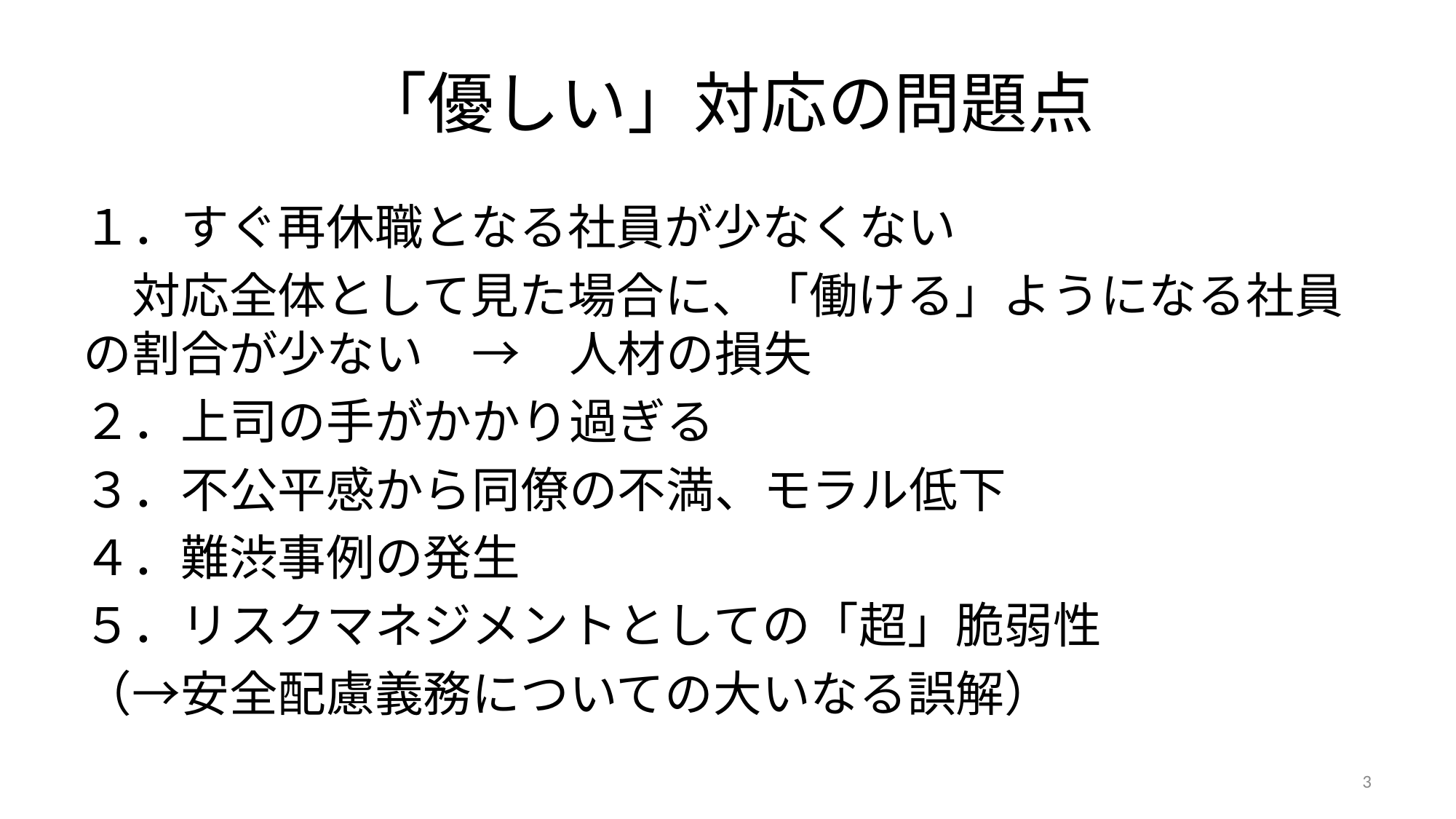

# 「優しい」対応の問題点
１．すぐ再休職となる社員が少なくない
　対応全体として見た場合に、「働ける」ようになる社員の割合が少ない　→　人材の損失
２．上司の手がかかり過ぎる
３．不公平感から同僚の不満、モラル低下
４．難渋事例の発生
５．リスクマネジメントとしての「超」脆弱性
（→安全配慮義務についての大いなる誤解）
3